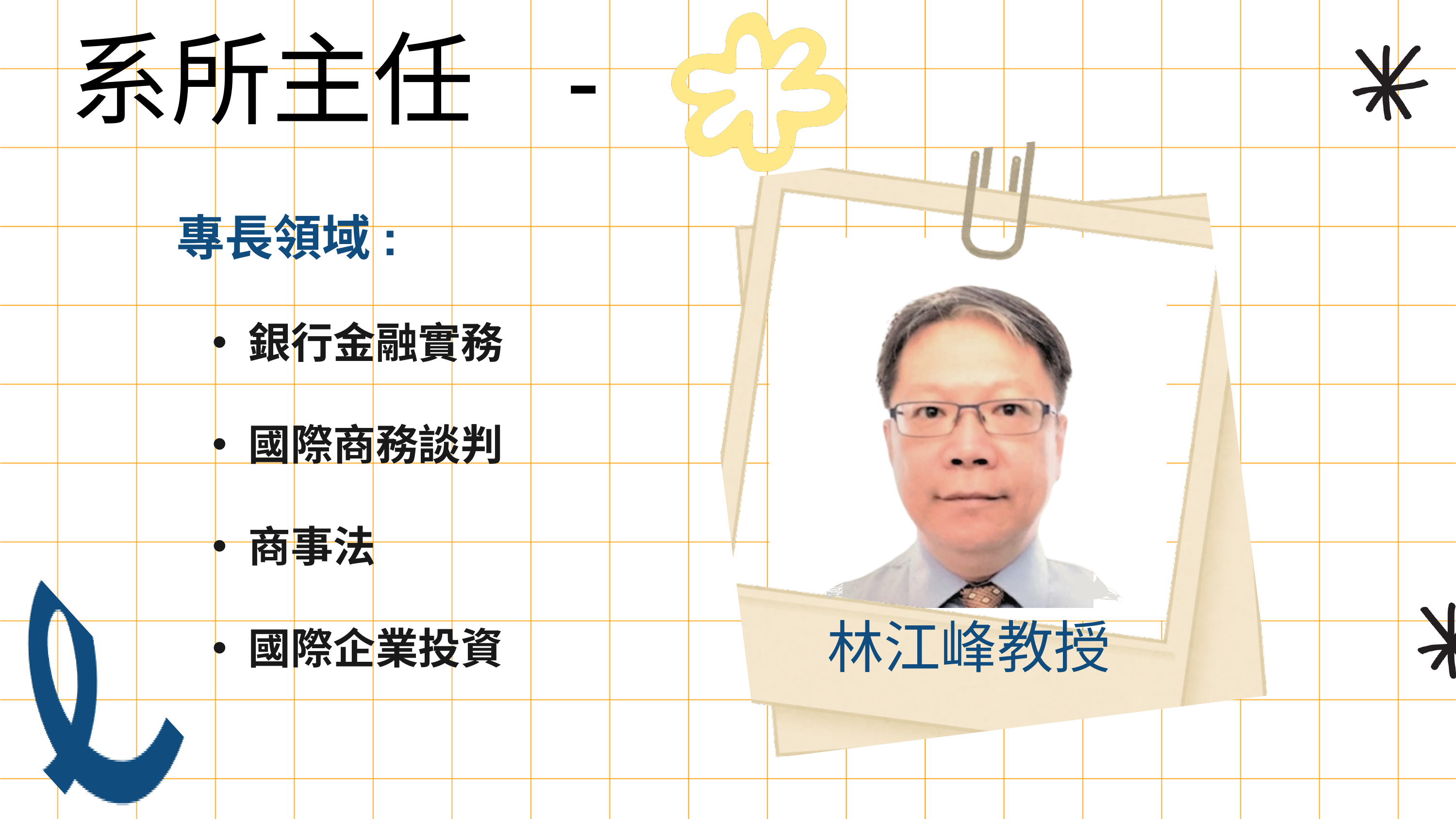

系所主任   -

專長領域:

銀行金融實務

國際商務談判

商事法

國際企業投資

林江峰教授